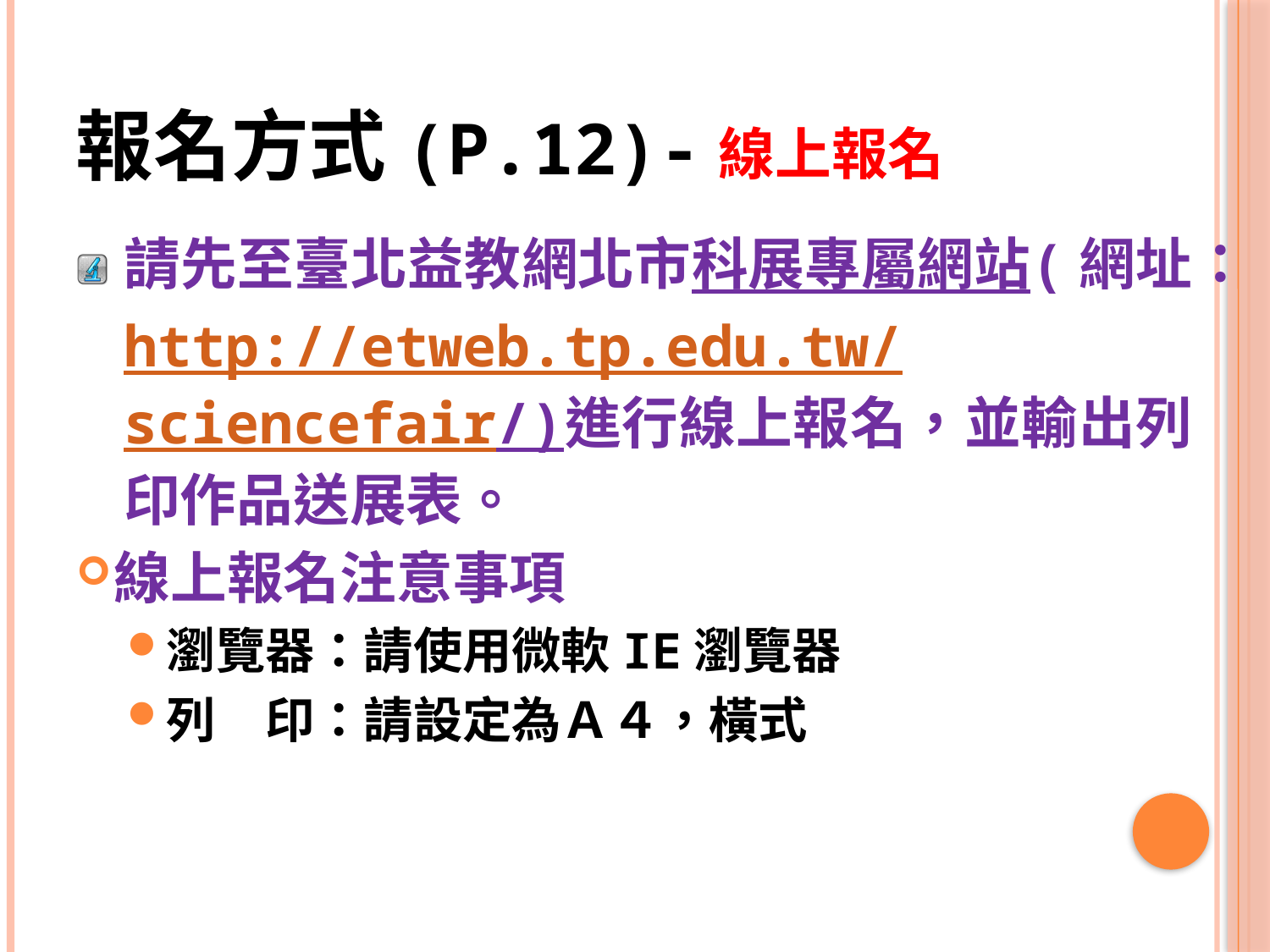

# 報名方式(P.12)-線上報名
請先至臺北益教網北市科展專屬網站(網址：http://etweb.tp.edu.tw/sciencefair/)進行線上報名，並輸出列印作品送展表。
線上報名注意事項
瀏覽器：請使用微軟IE瀏覽器
列　印：請設定為Ａ４，橫式